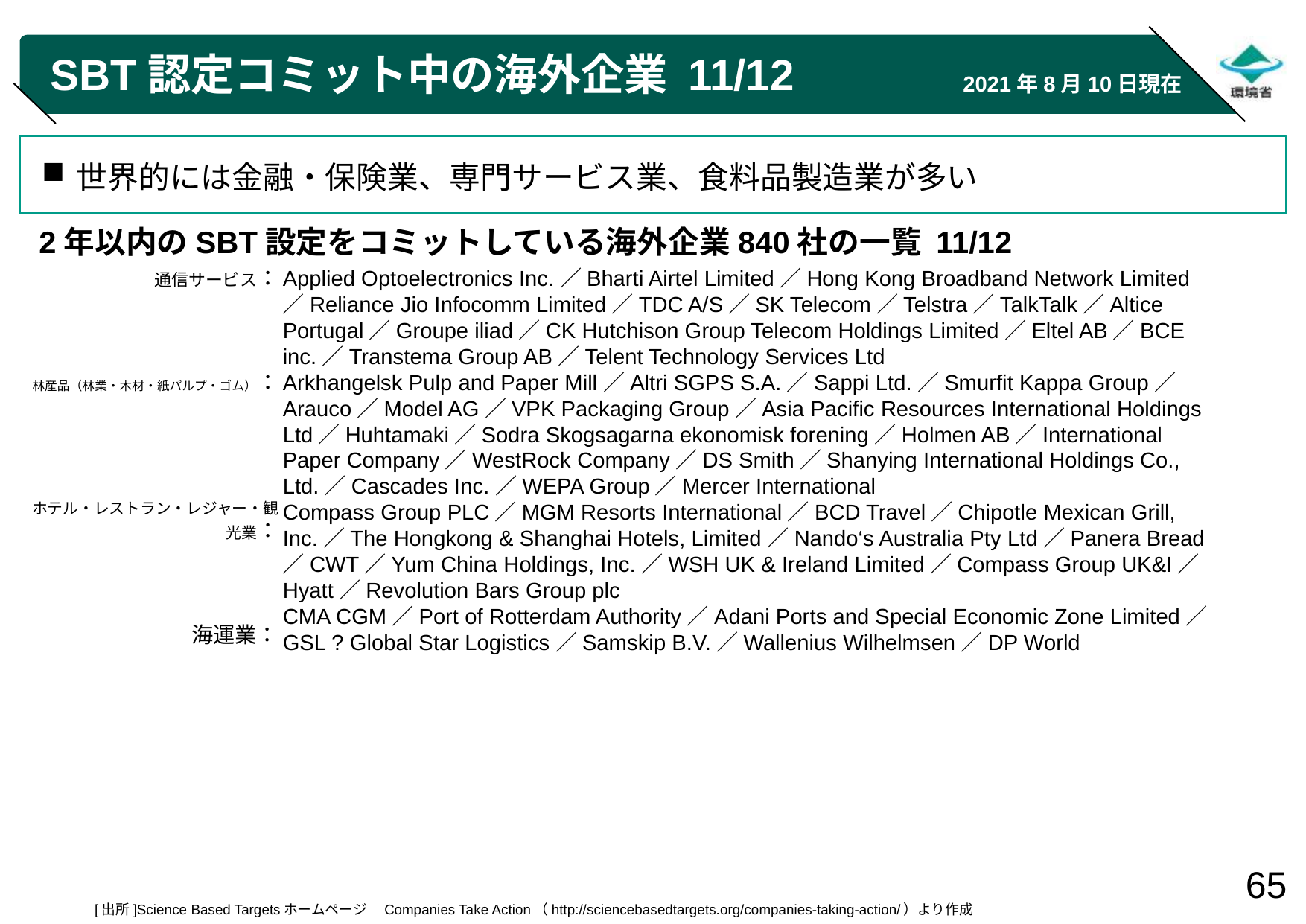

# SBT認定コミット中の海外企業 11/12
2021年8月10日現在
世界的には金融・保険業、専門サービス業、食料品製造業が多い
2年以内のSBT設定をコミットしている海外企業840社の一覧 11/12
通信サービス：

林産品（林業・木材・紙パルプ・ゴム）：

ホテル・レストラン・レジャー・観光業：

海運業：

Applied Optoelectronics Inc.／Bharti Airtel Limited／Hong Kong Broadband Network Limited／Reliance Jio Infocomm Limited／TDC A/S／SK Telecom／Telstra／TalkTalk／Altice Portugal／Groupe iliad／CK Hutchison Group Telecom Holdings Limited／Eltel AB／BCE inc.／Transtema Group AB／Telent Technology Services Ltd
Arkhangelsk Pulp and Paper Mill／Altri SGPS S.A.／Sappi Ltd.／Smurfit Kappa Group／Arauco／Model AG／VPK Packaging Group／Asia Pacific Resources International Holdings Ltd／Huhtamaki／Sodra Skogsagarna ekonomisk forening／Holmen AB／International Paper Company／WestRock Company／DS Smith／Shanying International Holdings Co., Ltd.／Cascades Inc.／WEPA Group／Mercer International
Compass Group PLC／MGM Resorts International／BCD Travel／Chipotle Mexican Grill, Inc.／The Hongkong & Shanghai Hotels, Limited／Nando‘s Australia Pty Ltd／Panera Bread／CWT／Yum China Holdings, Inc.／WSH UK & Ireland Limited／Compass Group UK&I／Hyatt／Revolution Bars Group plc
CMA CGM／Port of Rotterdam Authority／Adani Ports and Special Economic Zone Limited／GSL ? Global Star Logistics／Samskip B.V.／Wallenius Wilhelmsen／DP World
[出所]Science Based Targetsホームページ　Companies Take Action（http://sciencebasedtargets.org/companies-taking-action/）より作成